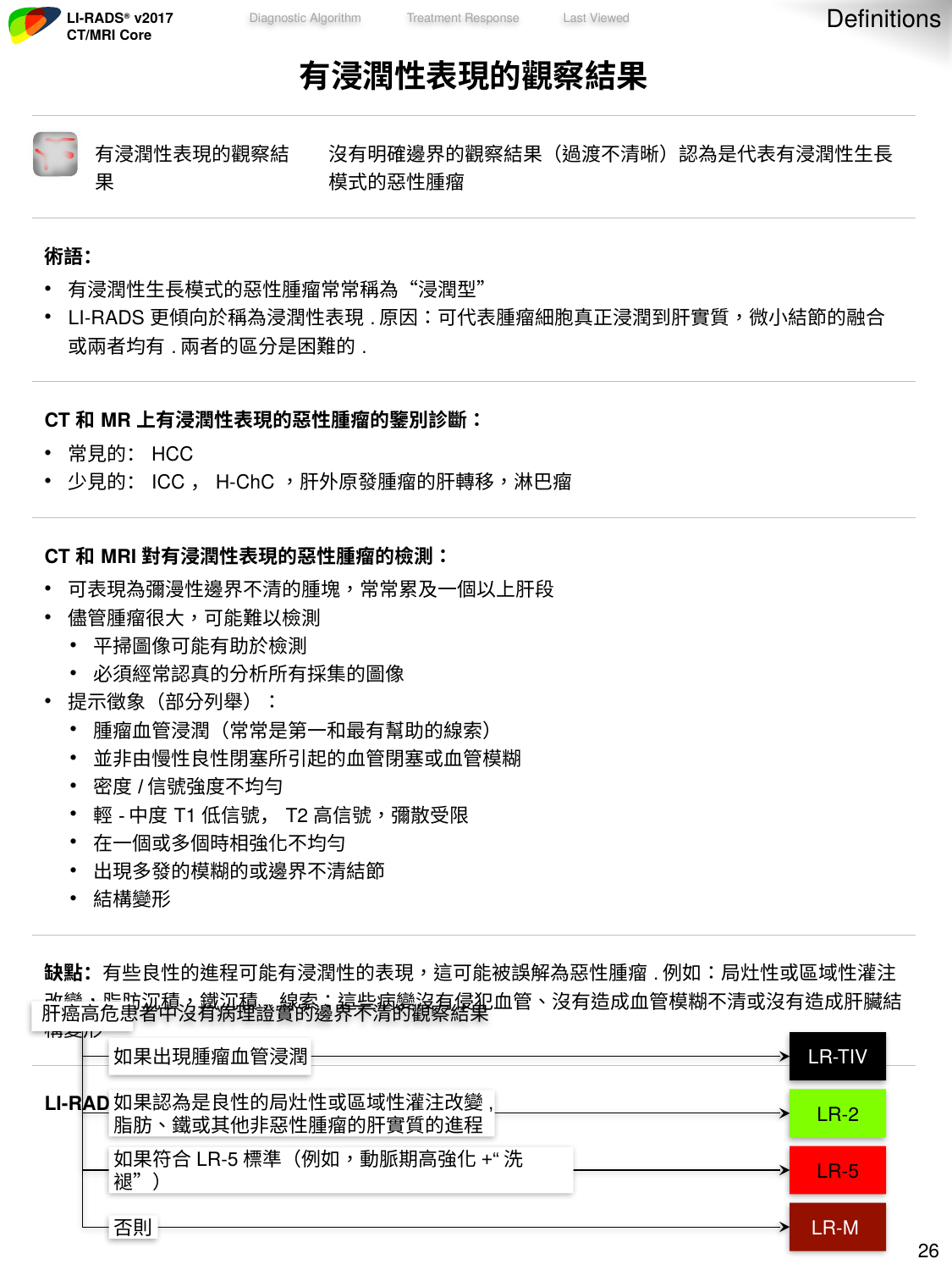

Infiltrative HCC
Definitions
| 有浸潤性表現的觀察結果 |  |
| --- | --- |
| 有浸潤性表現的觀察結果 | 沒有明確邊界的觀察結果（過渡不清晰）認為是代表有浸潤性生長模式的惡性腫瘤 |
| 術語： 有浸潤性生長模式的惡性腫瘤常常稱為“浸潤型” LI-RADS更傾向於稱為浸潤性表現.原因：可代表腫瘤細胞真正浸潤到肝實質，微小結節的融合或兩者均有.兩者的區分是困難的. |  |
| CT和MR上有浸潤性表現的惡性腫瘤的鑒別診斷： 常見的：HCC 少見的：ICC，H-ChC，肝外原發腫瘤的肝轉移，淋巴瘤 |  |
| CT和MRI對有浸潤性表現的惡性腫瘤的檢測： 可表現為彌漫性邊界不清的腫塊，常常累及一個以上肝段 儘管腫瘤很大，可能難以檢測 平掃圖像可能有助於檢測 必須經常認真的分析所有採集的圖像 提示徵象（部分列舉）： 腫瘤血管浸潤（常常是第一和最有幫助的線索） 並非由慢性良性閉塞所引起的血管閉塞或血管模糊 密度/信號強度不均勻 輕-中度T1低信號，T2高信號，彌散受限 在一個或多個時相強化不均勻 出現多發的模糊的或邊界不清結節 結構變形 |  |
| 缺點：有些良性的進程可能有浸潤性的表現，這可能被誤解為惡性腫瘤.例如：局灶性或區域性灌注改變，脂肪沉積，鐵沉積. 線索：這些病變沒有侵犯血管、沒有造成血管模糊不清或沒有造成肝臟結構變形 |  |
| LI-RADS對邊界不清觀察結果的分類： |  |

肝癌高危患者中沒有病理證實的邊界不清的觀察結果
LR-TIV
如果出現腫瘤血管浸潤
LR-2
如果認為是良性的局灶性或區域性灌注改變,
脂肪、鐵或其他非惡性腫瘤的肝實質的進程
LR-5
如果符合LR-5標準（例如，動脈期高強化+“洗褪”）
LR-M
否則
26